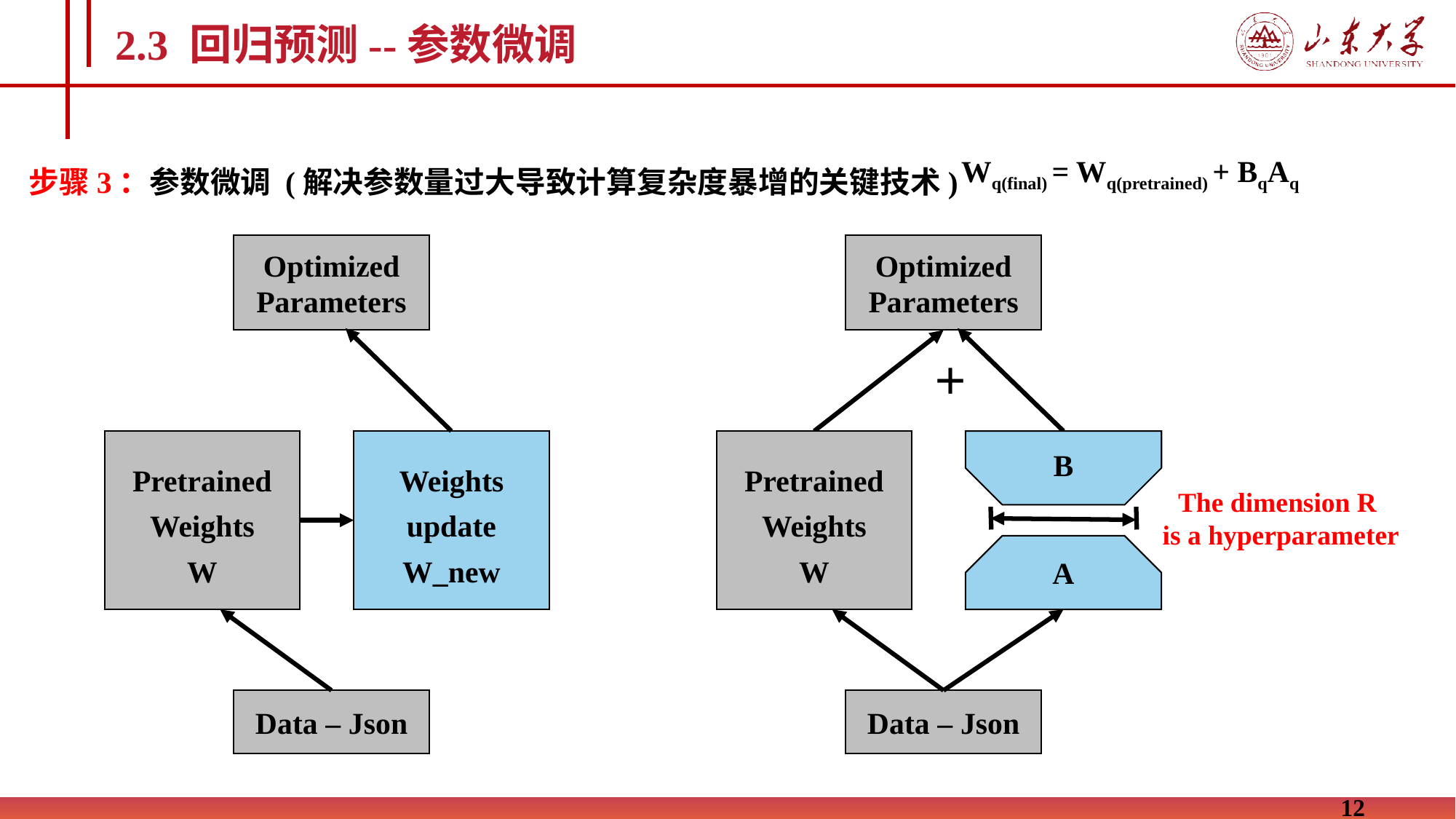

2.3 回归预测--参数微调
步骤3：参数微调 (解决参数量过大导致计算复杂度暴增的关键技术)
Wq(final) = Wq(pretrained) + BqAq
Optimized Parameters
Pretrained
Weights
W
Weights
update
W_new
Data – Json
Optimized Parameters
＋
Pretrained
Weights
W

B

A
Data – Json
The dimension R
is a hyperparameter
12